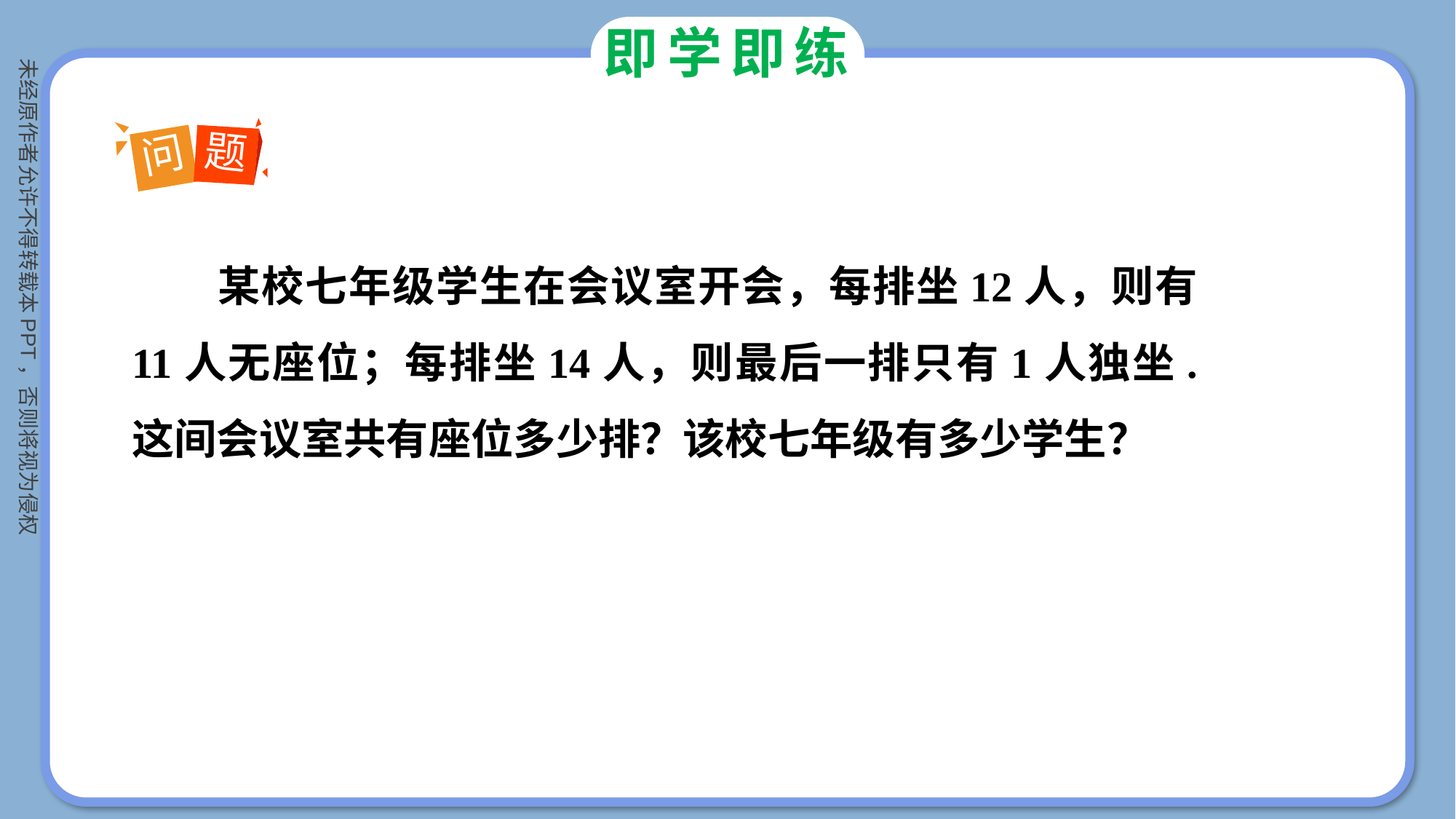

即学即练

题
问

某校七年级学生在会议室开会，每排坐12人，则有11人无座位；每排坐14人，则最后一排只有1人独坐.这间会议室共有座位多少排？该校七年级有多少学生？